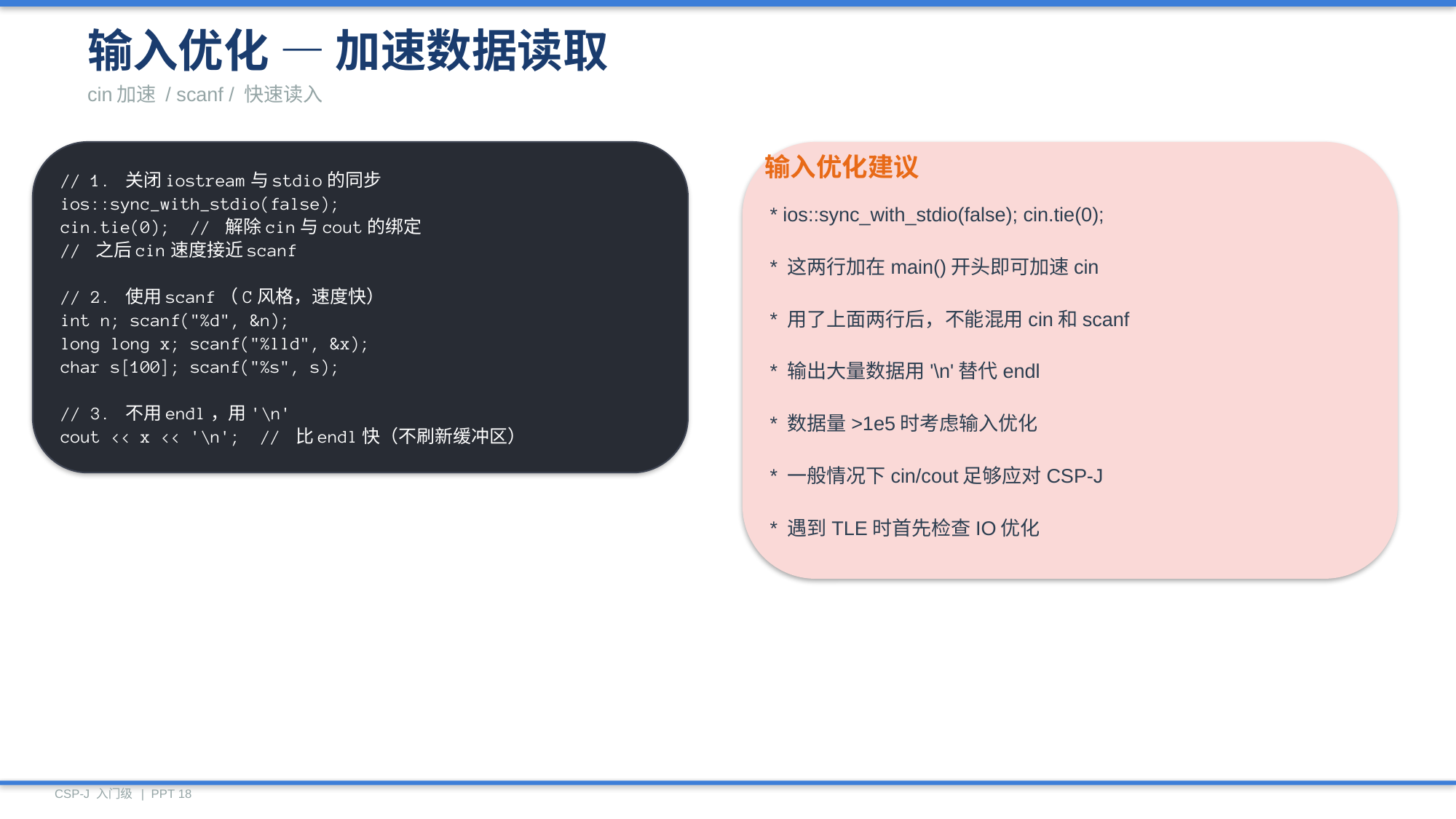

输入优化 — 加速数据读取
cin加速 / scanf / 快速读入
// 1. 关闭iostream与stdio的同步
ios::sync_with_stdio(false);
cin.tie(0);  // 解除cin与cout的绑定
// 之后cin速度接近scanf

// 2. 使用scanf（C风格，速度快）
int n; scanf("%d", &n);
long long x; scanf("%lld", &x);
char s[100]; scanf("%s", s);

// 3. 不用endl，用'\n'
cout << x << '\n';  // 比endl快（不刷新缓冲区）

输入优化建议
* ios::sync_with_stdio(false); cin.tie(0);
* 这两行加在main()开头即可加速cin
* 用了上面两行后，不能混用cin和scanf
* 输出大量数据用'\n'替代endl
* 数据量>1e5时考虑输入优化
* 一般情况下cin/cout足够应对CSP-J
* 遇到TLE时首先检查IO优化

CSP-J 入门级  |  PPT 18